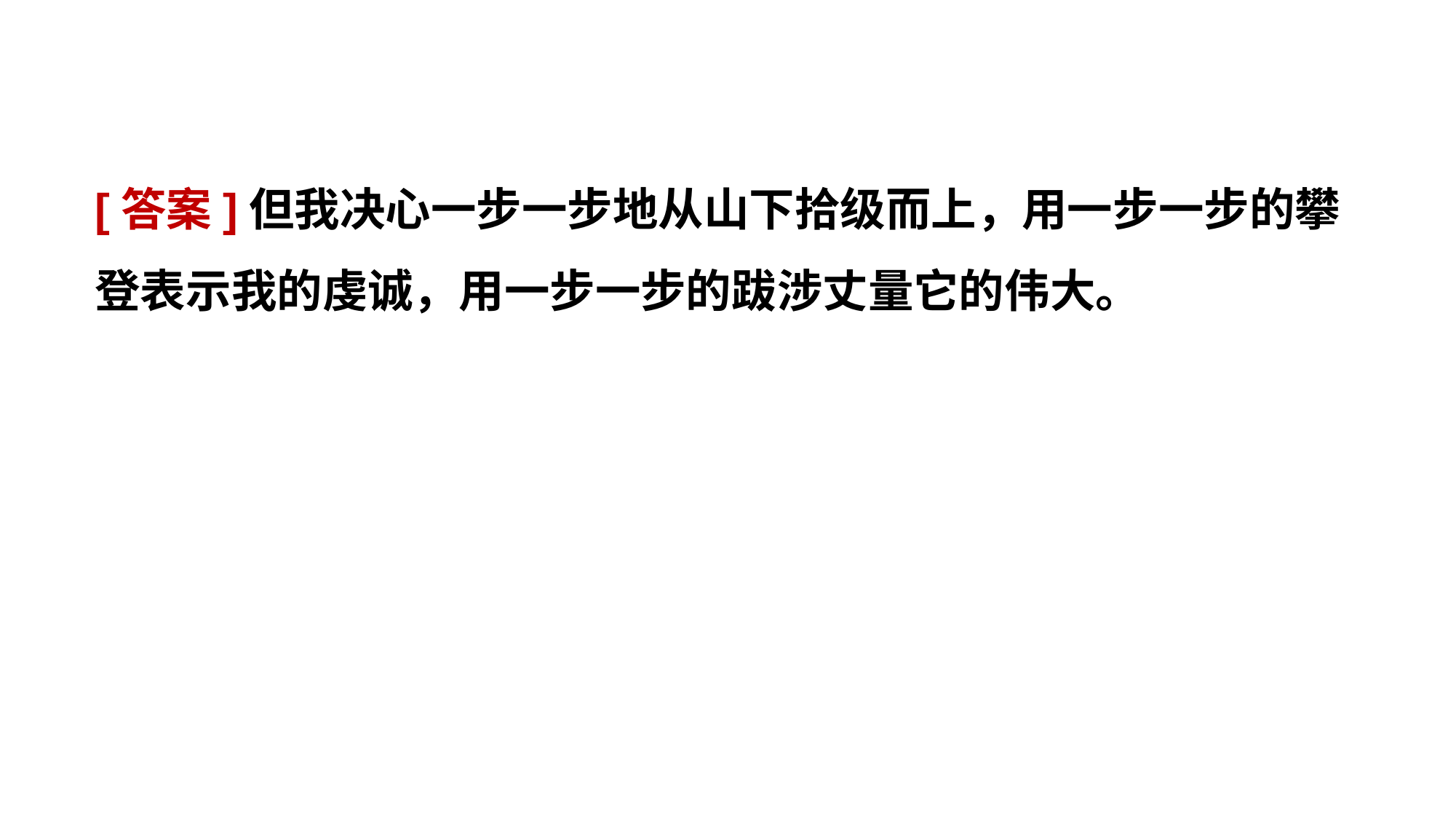

[答案]但我决心一步一步地从山下拾级而上，用一步一步的攀登表示我的虔诚，用一步一步的跋涉丈量它的伟大。